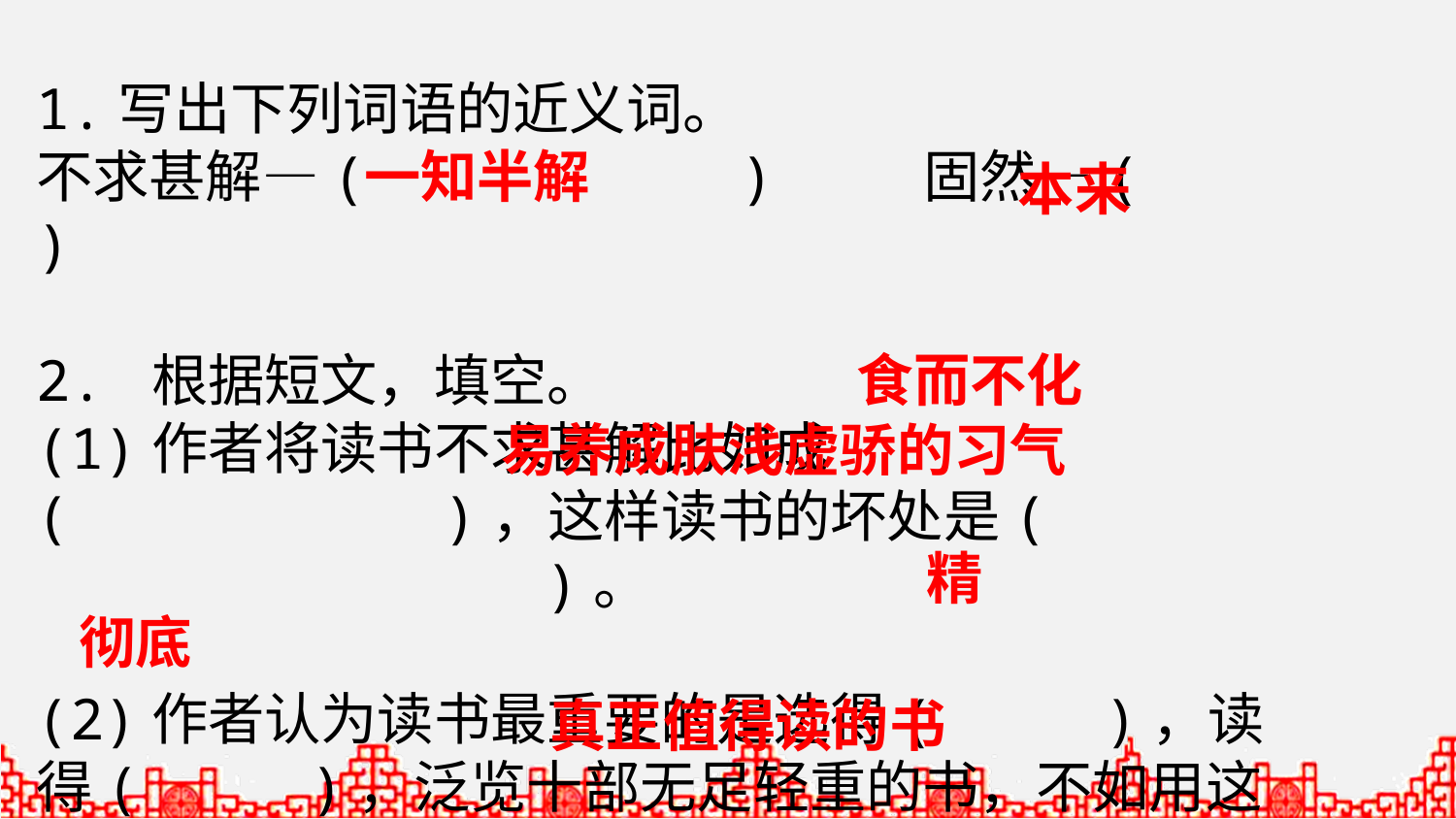

1.写出下列词语的近义词。
不求甚解—(           )    固然—(     )

2. 根据短文，填空。
(1)作者将读书不求甚解比如成(           )，这样读书的坏处是(                       )。

(2)作者认为读书最重要的是选得(     )，读得(     )，泛览十部无足轻重的书，不如用这个时间和精力去读一本(                 )。
一知半解
本来
食而不化
易养成肤浅虚骄的习气
精
彻底
真正值得读的书